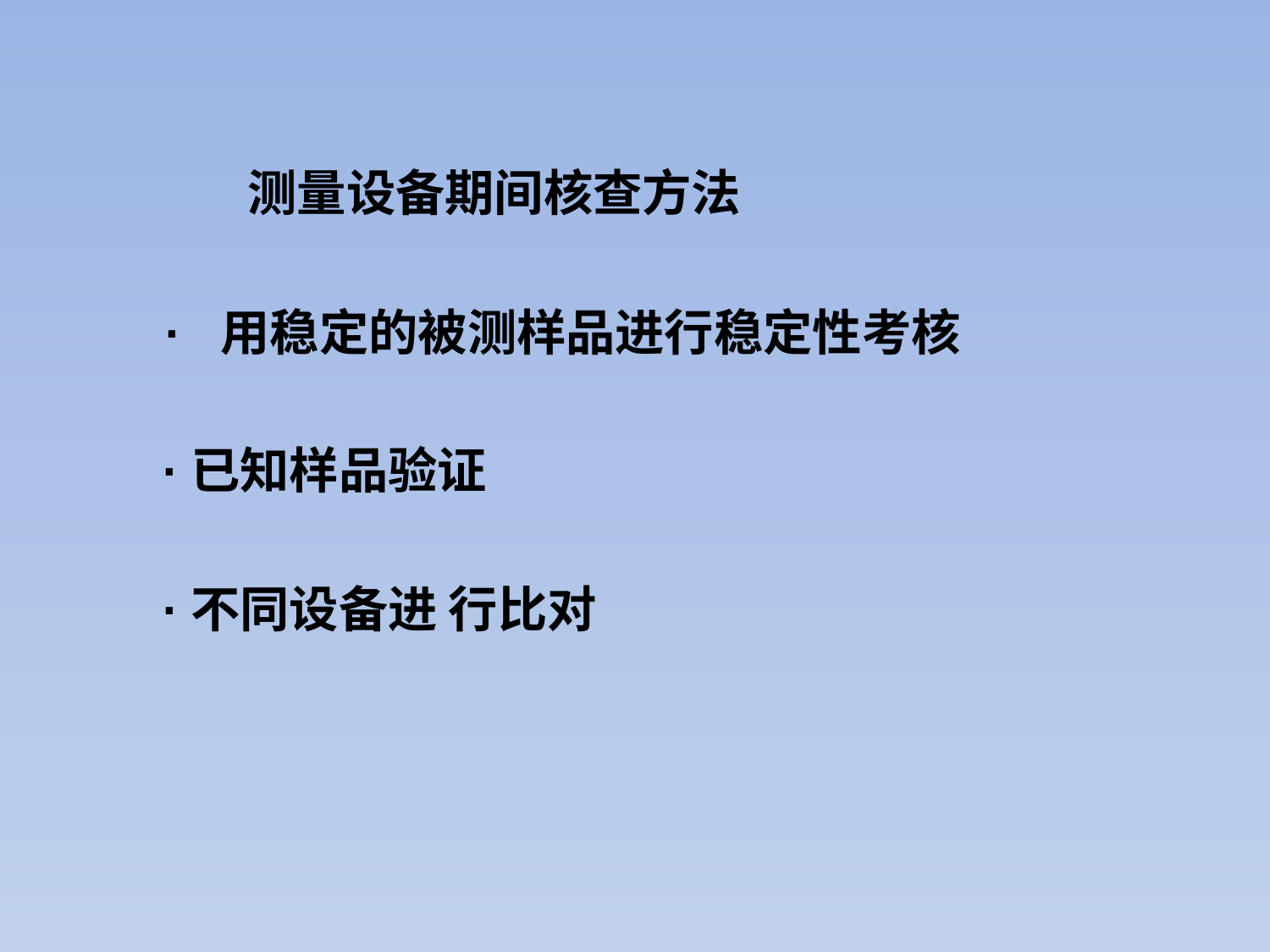

测量设备期间核查方法

    ·  用稳定的被测样品进行稳定性考核

    ·已知样品验证

    ·不同设备进 行比对